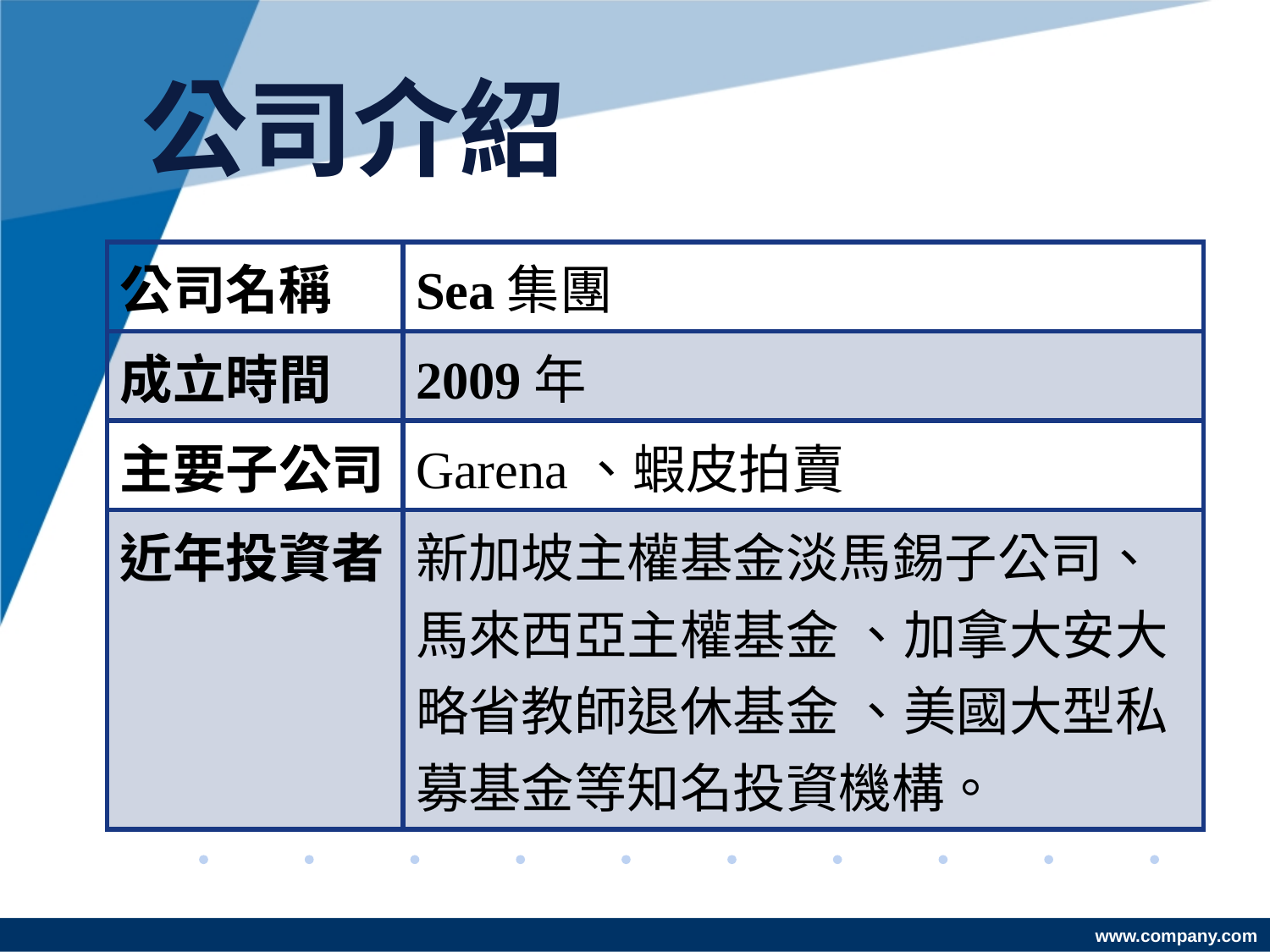

# 公司介紹
| 公司名稱 | Sea集團 |
| --- | --- |
| 成立時間 | 2009年 |
| 主要子公司 | Garena、蝦皮拍賣 |
| 近年投資者 | 新加坡主權基金淡馬錫子公司、馬來西亞主權基金 、加拿大安大略省教師退休基金 、美國大型私募基金等知名投資機構。 |